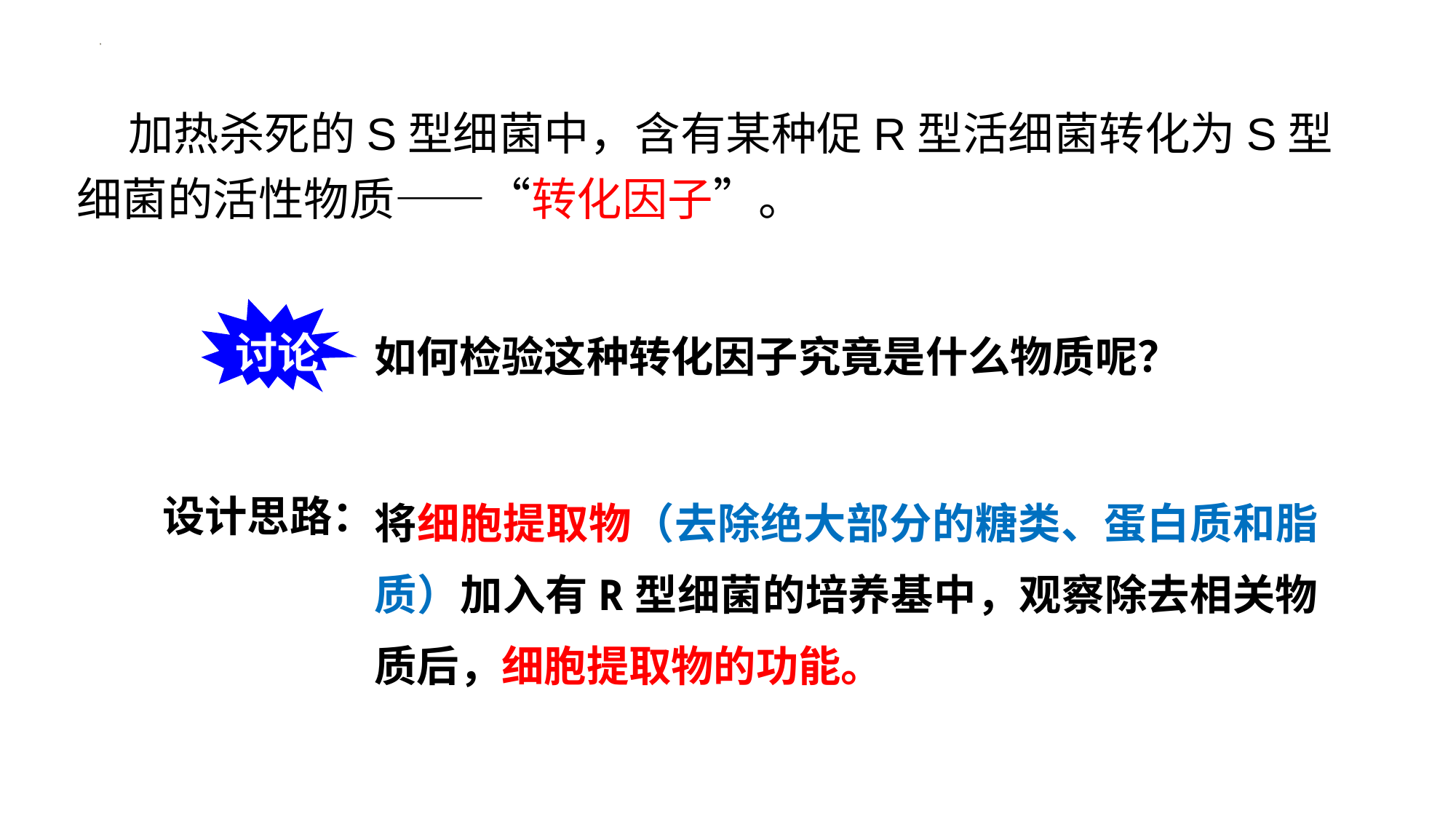

加热杀死的S型细菌中，含有某种促R型活细菌转化为S型细菌的活性物质——“转化因子”。

讨论
如何检验这种转化因子究竟是什么物质呢？
将细胞提取物（去除绝大部分的糖类、蛋白质和脂质）加入有R型细菌的培养基中，观察除去相关物质后，细胞提取物的功能。
设计思路：